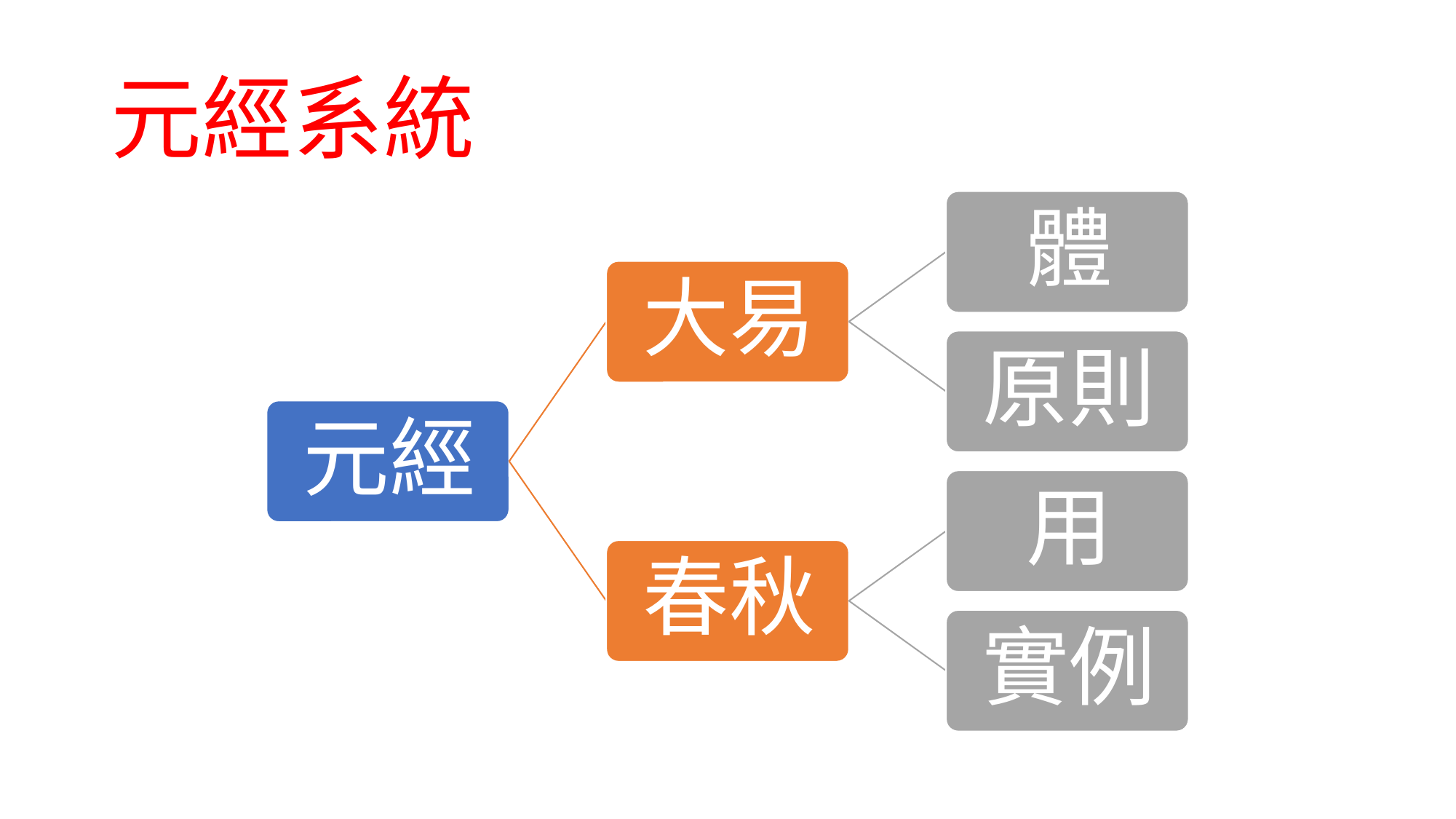

# 元經系統
元經

大易

體

原則

春秋

用

實例